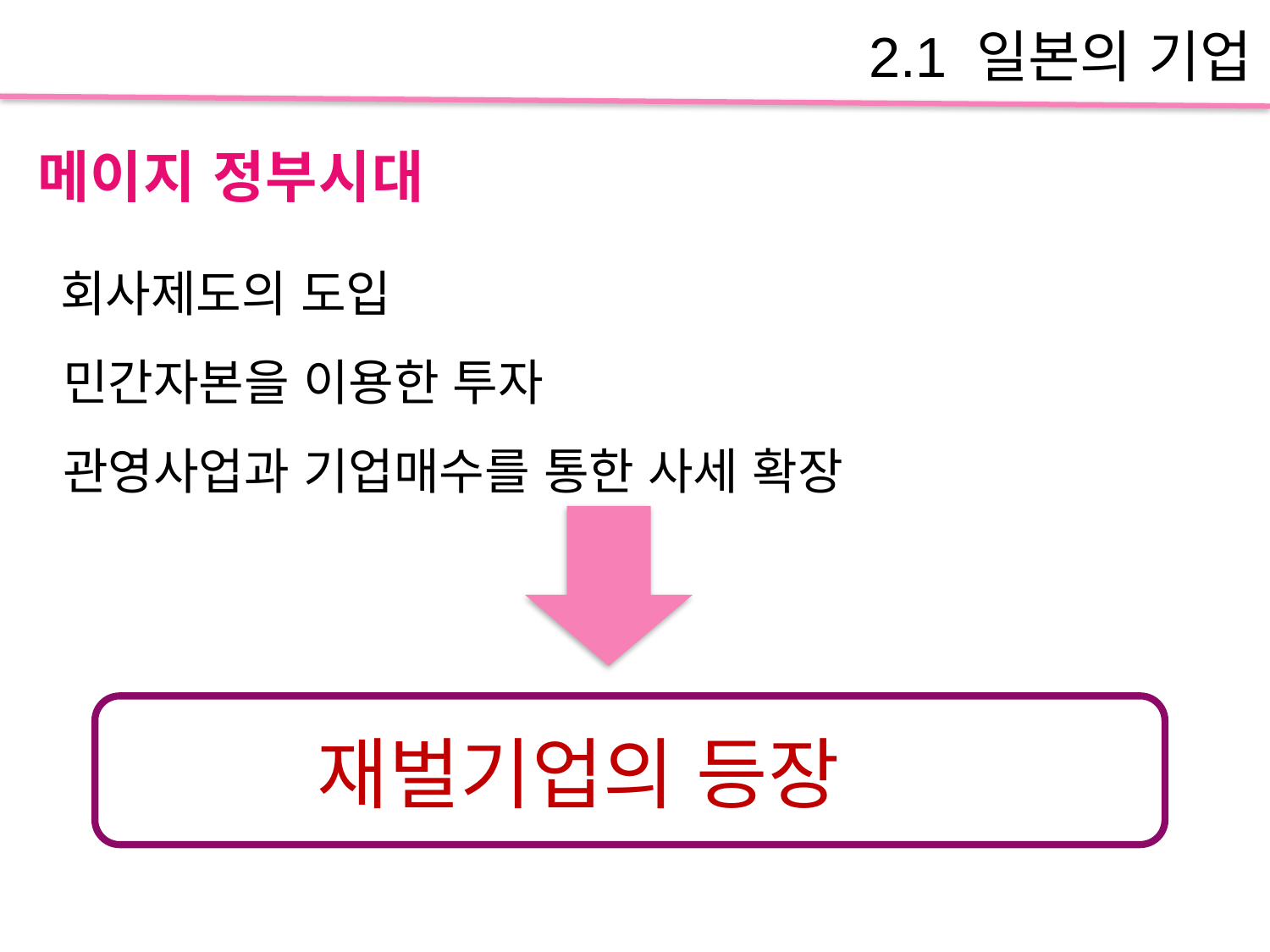

#
2.1 일본의 기업
메이지 정부시대

 회사제도의 도입
 민간자본을 이용한 투자
 관영사업과 기업매수를 통한 사세 확장

재벌 기업의등장

재벌기업의 등장